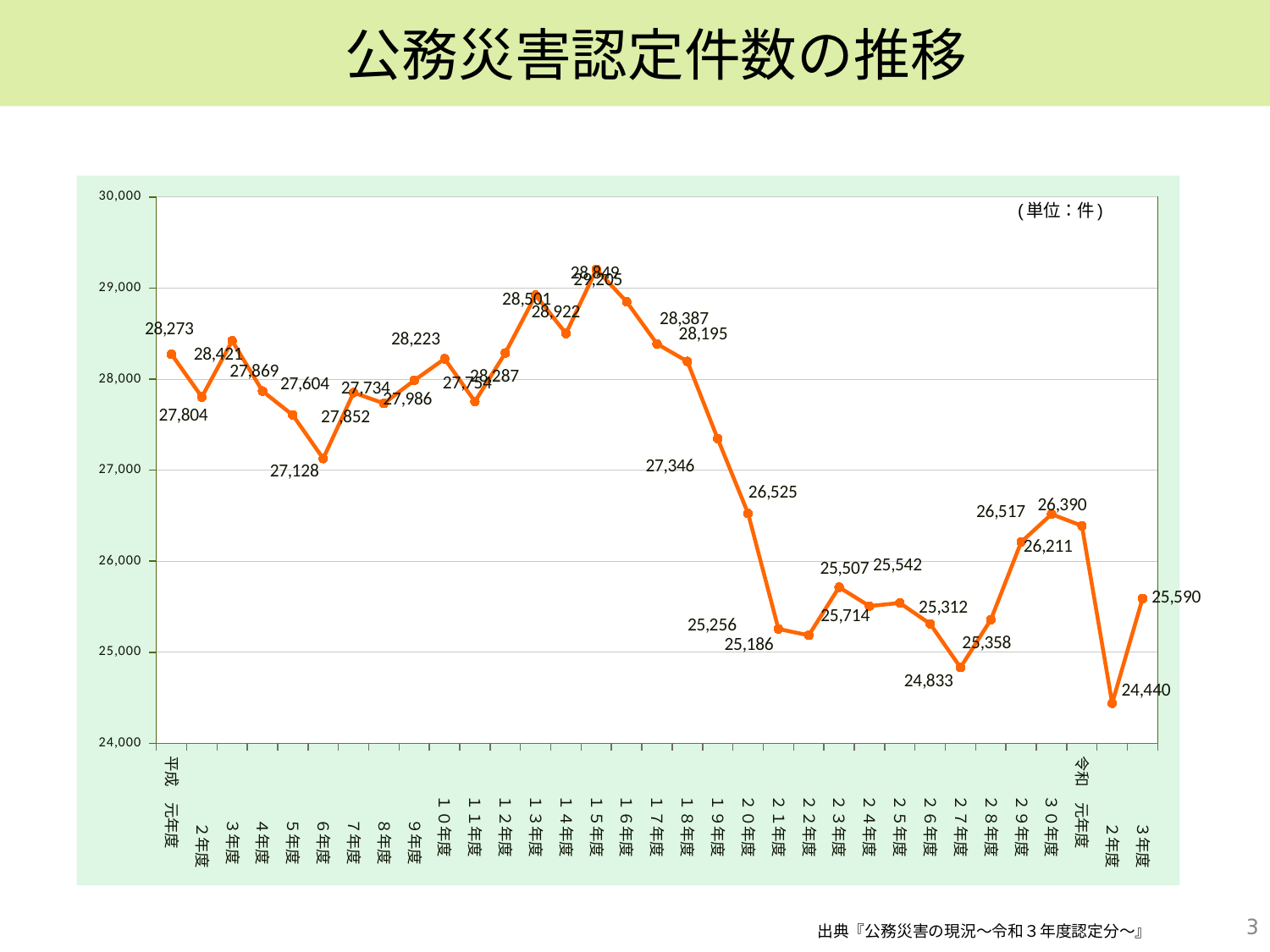

# 公務災害認定件数の推移

### Chart

| Category | 公務災害認定件数 |
|---|---|
| 平成　元年度 | 28273.0 |
| 　　　　 ２年度 | 27804.0 |
|       　　 ３年度 | 28421.0 |
|       　　 ４年度 | 27869.0 |
|       　　 ５年度 | 27604.0 |
|       　　 ６年度 | 27128.0 |
|       　　 ７年度 | 27852.0 |
|       　　 ８年度 | 27734.0 |
|       　　 ９年度 | 27986.0 |
|          １０年度 | 28223.0 |
|          １１年度 | 27754.0 |
|          １２年度 | 28287.0 |
|          １３年度 | 28922.0 |
|          １４年度 | 28501.0 |
|          １５年度 | 29205.0 |
|          １６年度 | 28849.0 |
|          １７年度 | 28387.0 |
|          １８年度 | 28195.0 |
|          １９年度 | 27346.0 |
|          ２０年度 | 26525.0 |
|          ２１年度 | 25256.0 |
|          ２２年度 | 25186.0 |
|          ２３年度 | 25714.0 |
|          ２４年度 | 25507.0 |
|          ２５年度 | 25542.0 |
|          ２６年度 | 25312.0 |
|          ２７年度 | 24833.0 |
|          ２８年度 | 25358.0 |
|          ２９年度 | 26211.0 |
|          ３０年度 | 26517.0 |
| 令和　元年度 | 26390.0 |
| 　　　　 ２年度 | 24440.0 |
| 　　　　 ３年度 | 25590.0 |
3
出典『公務災害の現況～令和３年度認定分～』